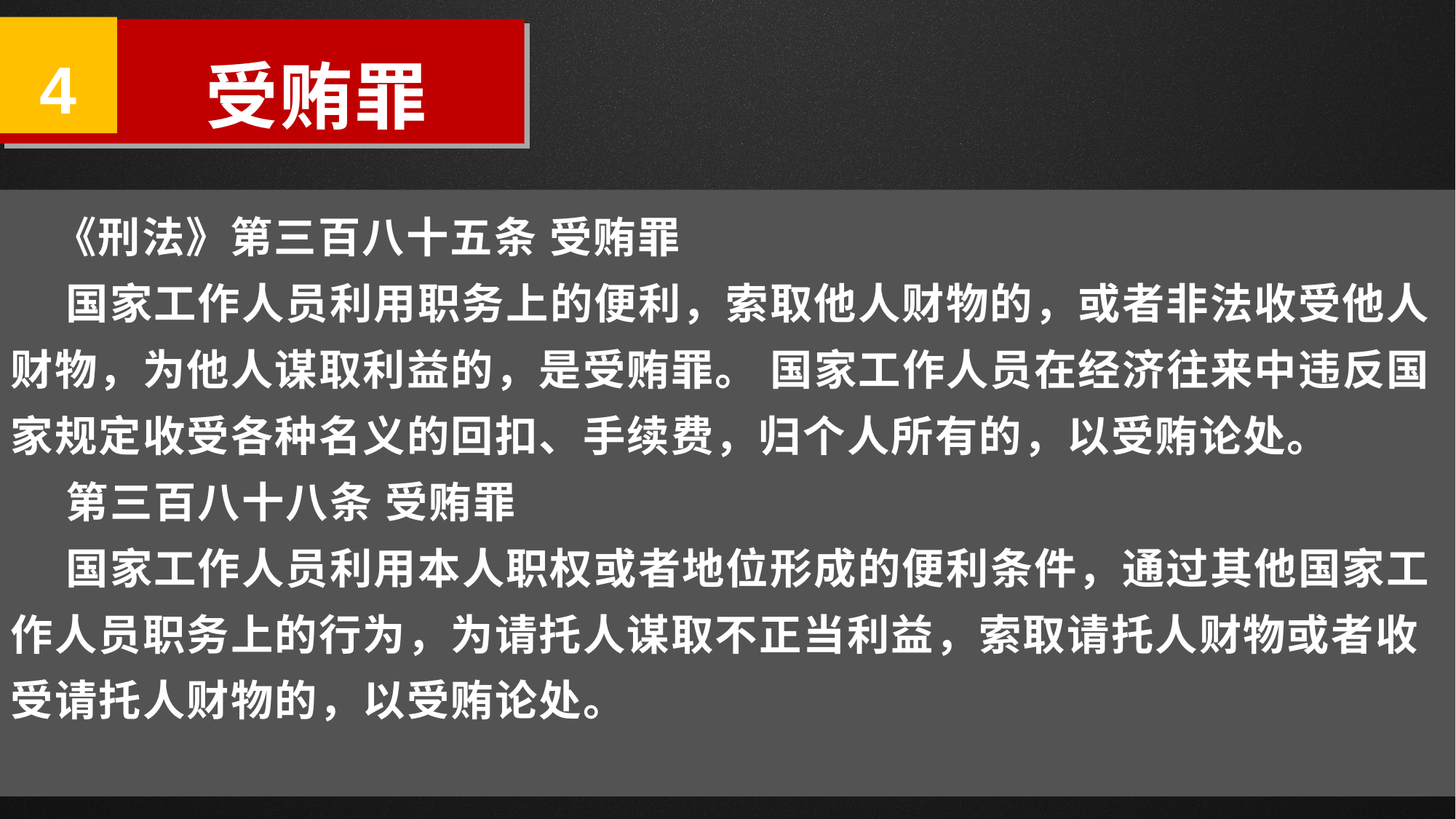

4
     受贿罪
   《刑法》第三百八十五条 受贿罪
    国家工作人员利用职务上的便利，索取他人财物的，或者非法收受他人财物，为他人谋取利益的，是受贿罪。 国家工作人员在经济往来中违反国家规定收受各种名义的回扣、手续费，归个人所有的，以受贿论处。
    第三百八十八条 受贿罪
    国家工作人员利用本人职权或者地位形成的便利条件，通过其他国家工作人员职务上的行为，为请托人谋取不正当利益，索取请托人财物或者收受请托人财物的，以受贿论处。